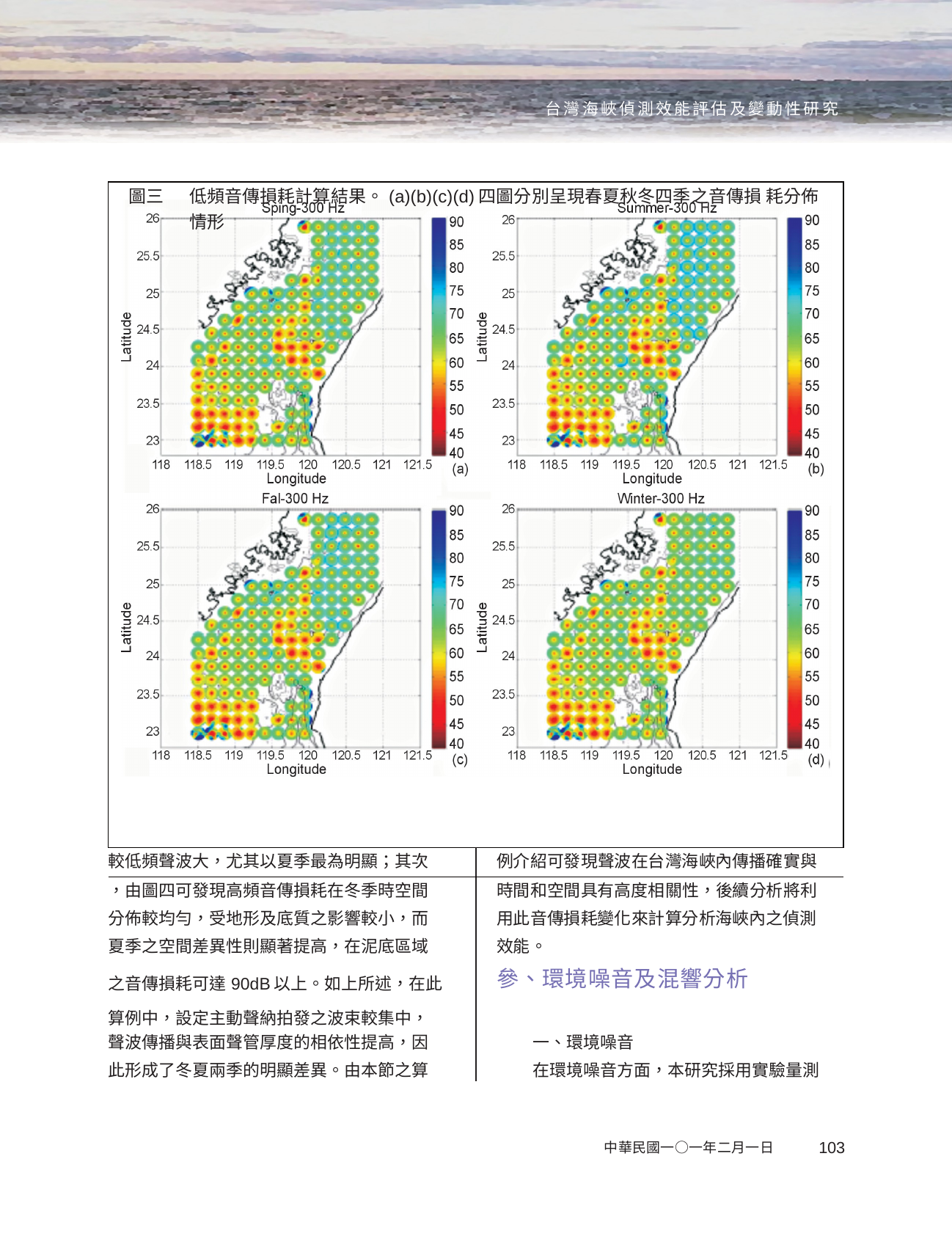

台灣海峽偵測效能評估及變動性研究
| 圖三 低頻音傳損耗計算結果。(a)(b)(c)(d)四圖分別呈現春夏秋冬四季之音傳損 耗分佈情形 |  |
| --- | --- |
| 較低頻聲波大，尤其以夏季最為明顯；其次 | 例介紹可發現聲波在台灣海峽內傳播確實與 |
| ，由圖四可發現高頻音傳損耗在冬季時空間 | 時間和空間具有高度相關性，後續分析將利 |
| 分佈較均勻，受地形及底質之影響較小，而 | 用此音傳損耗變化來計算分析海峽內之偵測 |
| 夏季之空間差異性則顯著提高，在泥底區域 | 效能。 |
| 之音傳損耗可達90dB以上。如上所述，在此 算例中，設定主動聲納拍發之波束較集中， | 參、環境噪音及混響分析 |
| 聲波傳播與表面聲管厚度的相依性提高，因 | 一、環境噪音 |
| 此形成了冬夏兩季的明顯差異。由本節之算 | 在環境噪音方面，本研究採用實驗量測 |

中華民國一○一年二月一日	103